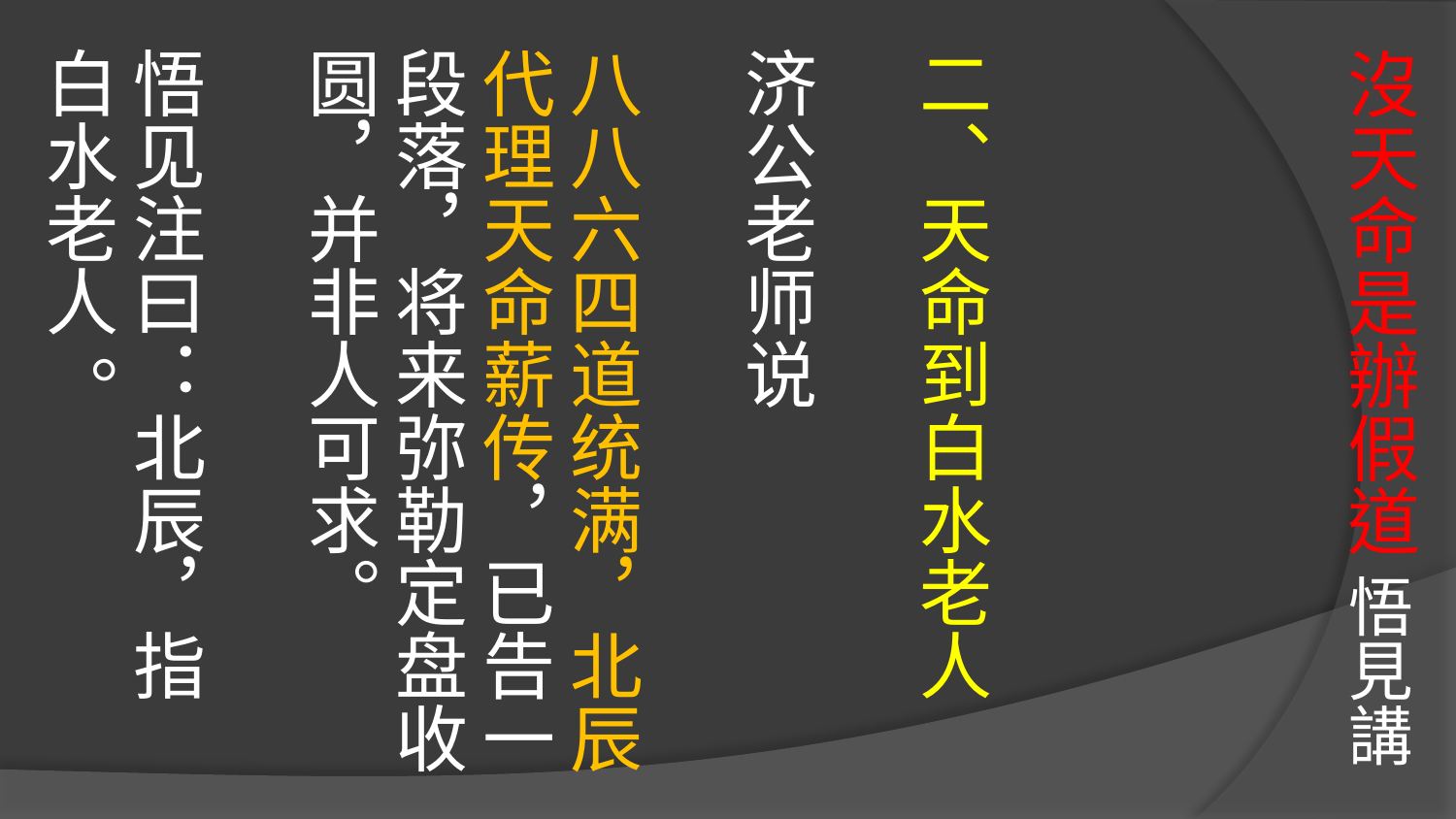

# 沒天命是辦假道 悟見講
二、天命到白水老人
济公老师说
   
八八六四道统满，北辰代理天命薪传，已告一段落，将来弥勒定盘收圆，并非人可求。
悟见注曰：北辰，指 白水老人 。